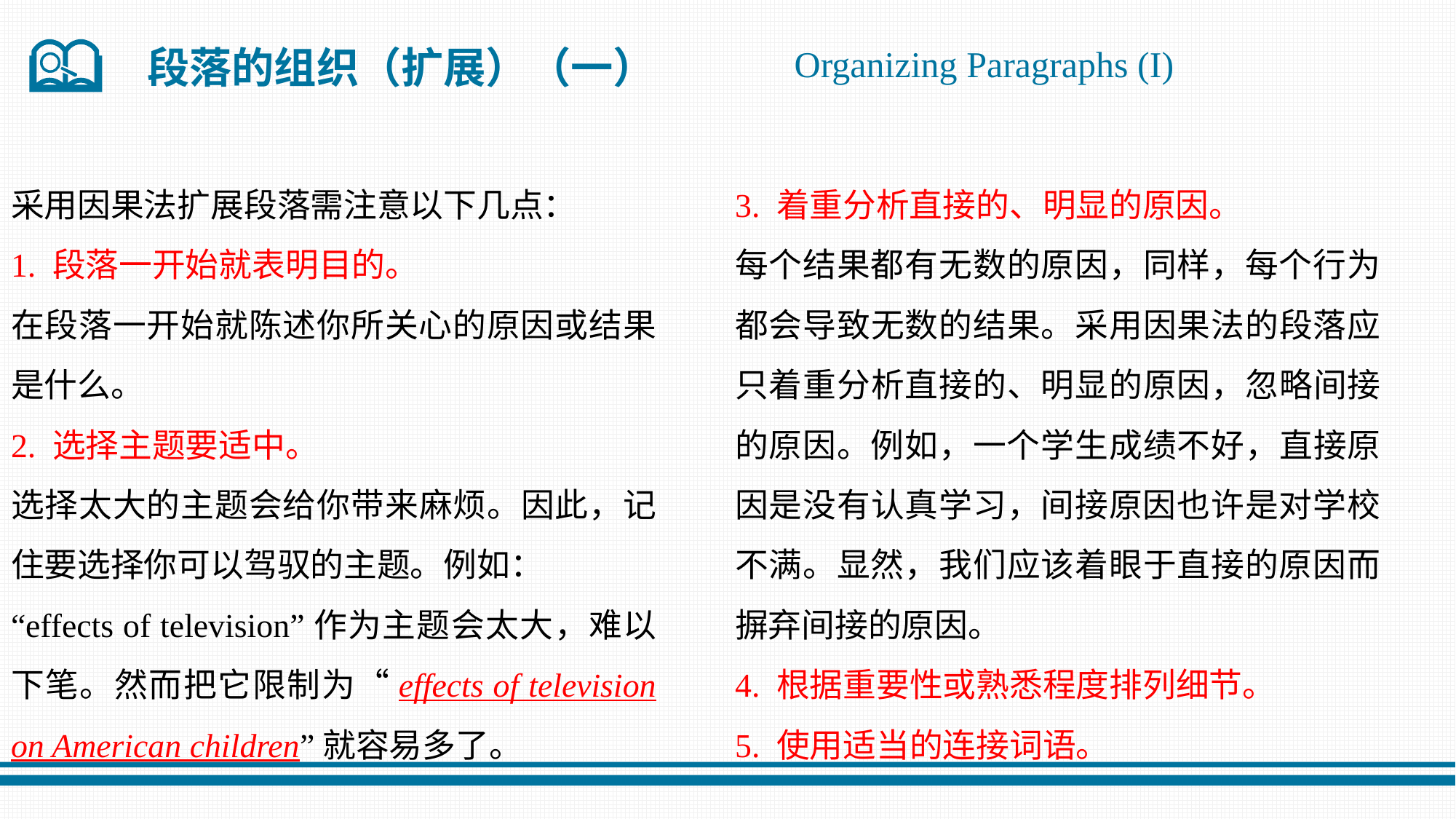

Organizing Paragraphs (I)
段落的组织（扩展）（一）
采用因果法扩展段落需注意以下几点：
1. 段落一开始就表明目的。
在段落一开始就陈述你所关心的原因或结果是什么。
2. 选择主题要适中。
选择太大的主题会给你带来麻烦。因此，记住要选择你可以驾驭的主题。例如：
“effects of television”作为主题会太大，难以下笔。然而把它限制为“effects of television on American children”就容易多了。
3. 着重分析直接的、明显的原因。
每个结果都有无数的原因，同样，每个行为都会导致无数的结果。采用因果法的段落应只着重分析直接的、明显的原因，忽略间接的原因。例如，一个学生成绩不好，直接原 因是没有认真学习，间接原因也许是对学校不满。显然，我们应该着眼于直接的原因而摒弃间接的原因。
4. 根据重要性或熟悉程度排列细节。
5. 使用适当的连接词语。